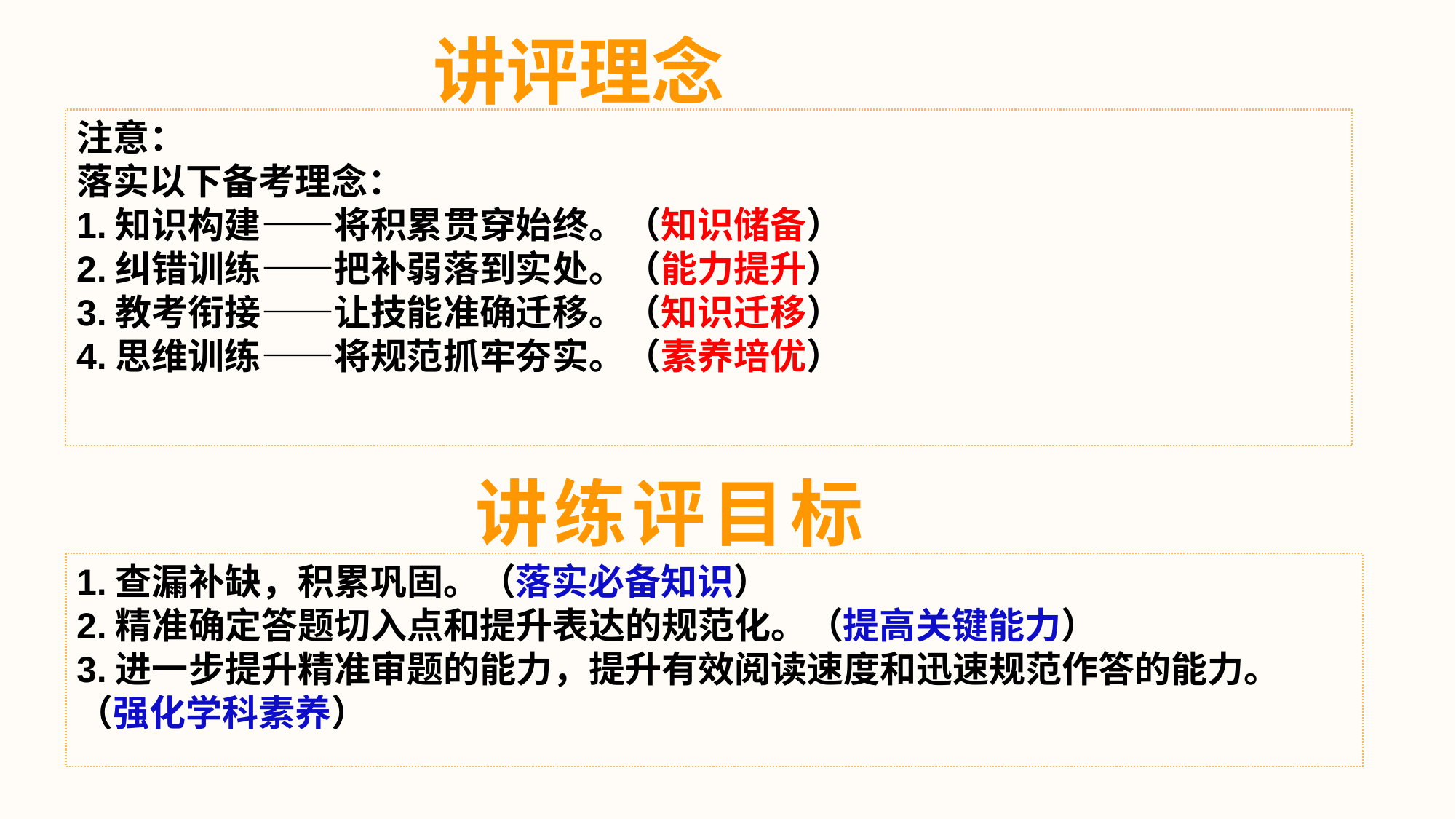

讲评理念
注意：
落实以下备考理念：
1.知识构建——将积累贯穿始终。（知识储备）
2.纠错训练——把补弱落到实处。（能力提升）
3.教考衔接——让技能准确迁移。（知识迁移）
4.思维训练——将规范抓牢夯实。（素养培优）
讲练评目标
1.查漏补缺，积累巩固。（落实必备知识）
2.精准确定答题切入点和提升表达的规范化。（提高关键能力）
3.进一步提升精准审题的能力，提升有效阅读速度和迅速规范作答的能力。（强化学科素养）